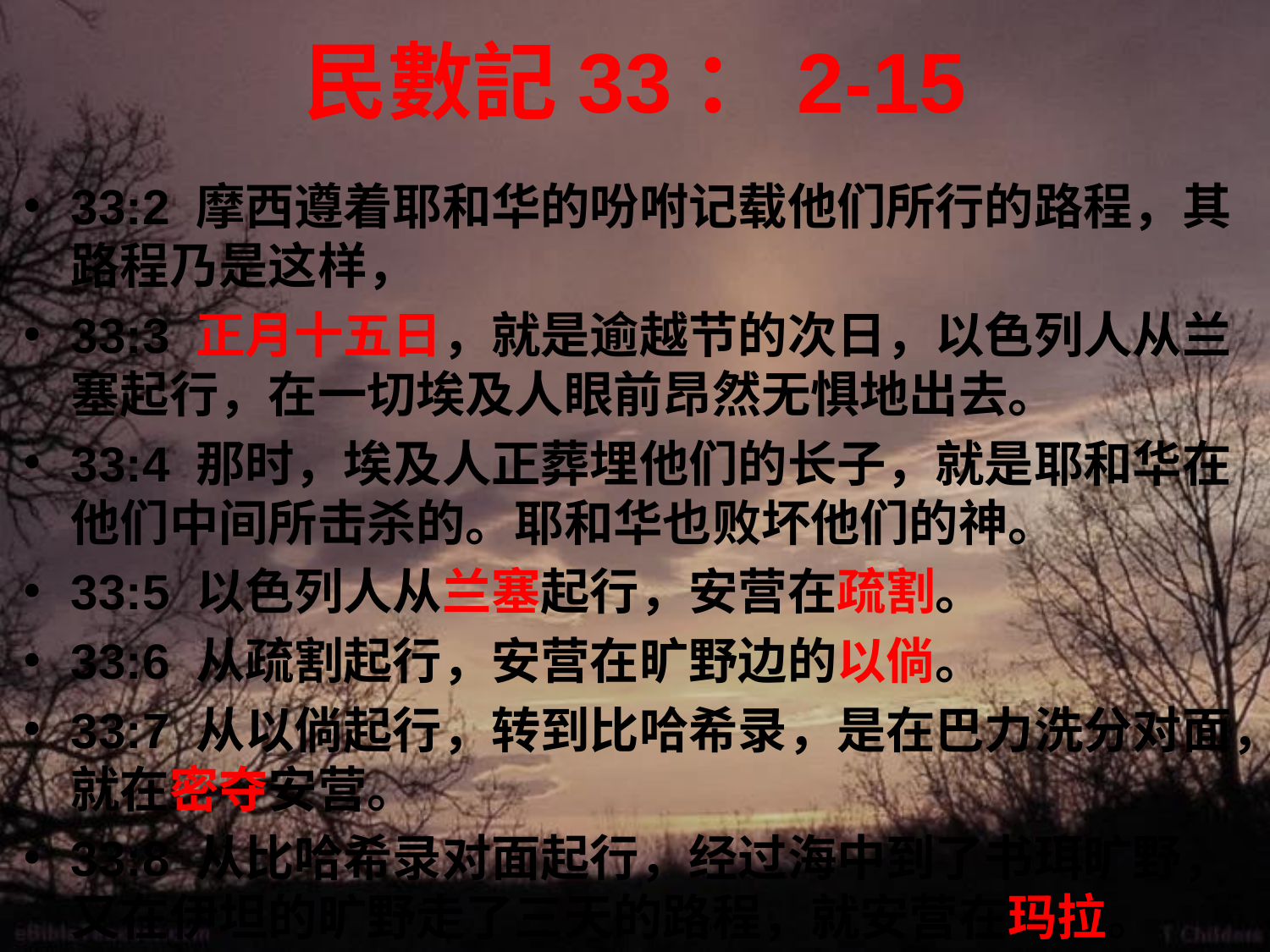

# 民數記33：2-15
33:2 摩西遵着耶和华的吩咐记载他们所行的路程，其路程乃是这样，
33:3 正月十五日，就是逾越节的次日，以色列人从兰塞起行，在一切埃及人眼前昂然无惧地出去。
33:4 那时，埃及人正葬埋他们的长子，就是耶和华在他们中间所击杀的。耶和华也败坏他们的神。
33:5 以色列人从兰塞起行，安营在疏割。
33:6 从疏割起行，安营在旷野边的以倘。
33:7 从以倘起行，转到比哈希录，是在巴力洗分对面，就在密夺安营。
33:8 从比哈希录对面起行，经过海中到了书珥旷野，又在伊坦的旷野走了三天的路程，就安营在玛拉。